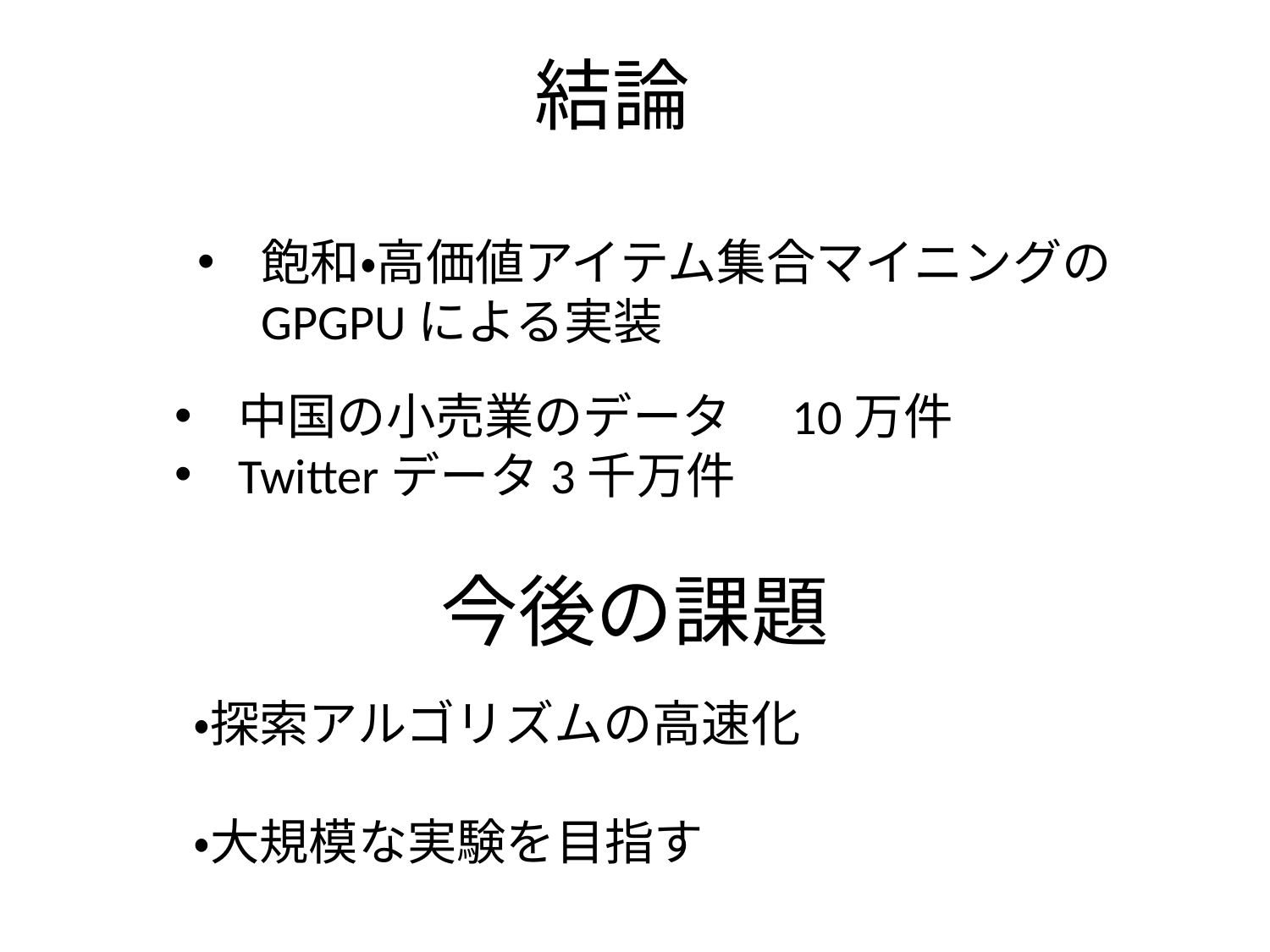

# 結論
飽和・高価値アイテム集合マイニングのGPGPUによる実装
中国の小売業のデータ　10万件
Twitterデータ3千万件

今後の課題
・探索アルゴリズムの高速化

・大規模な実験を目指す